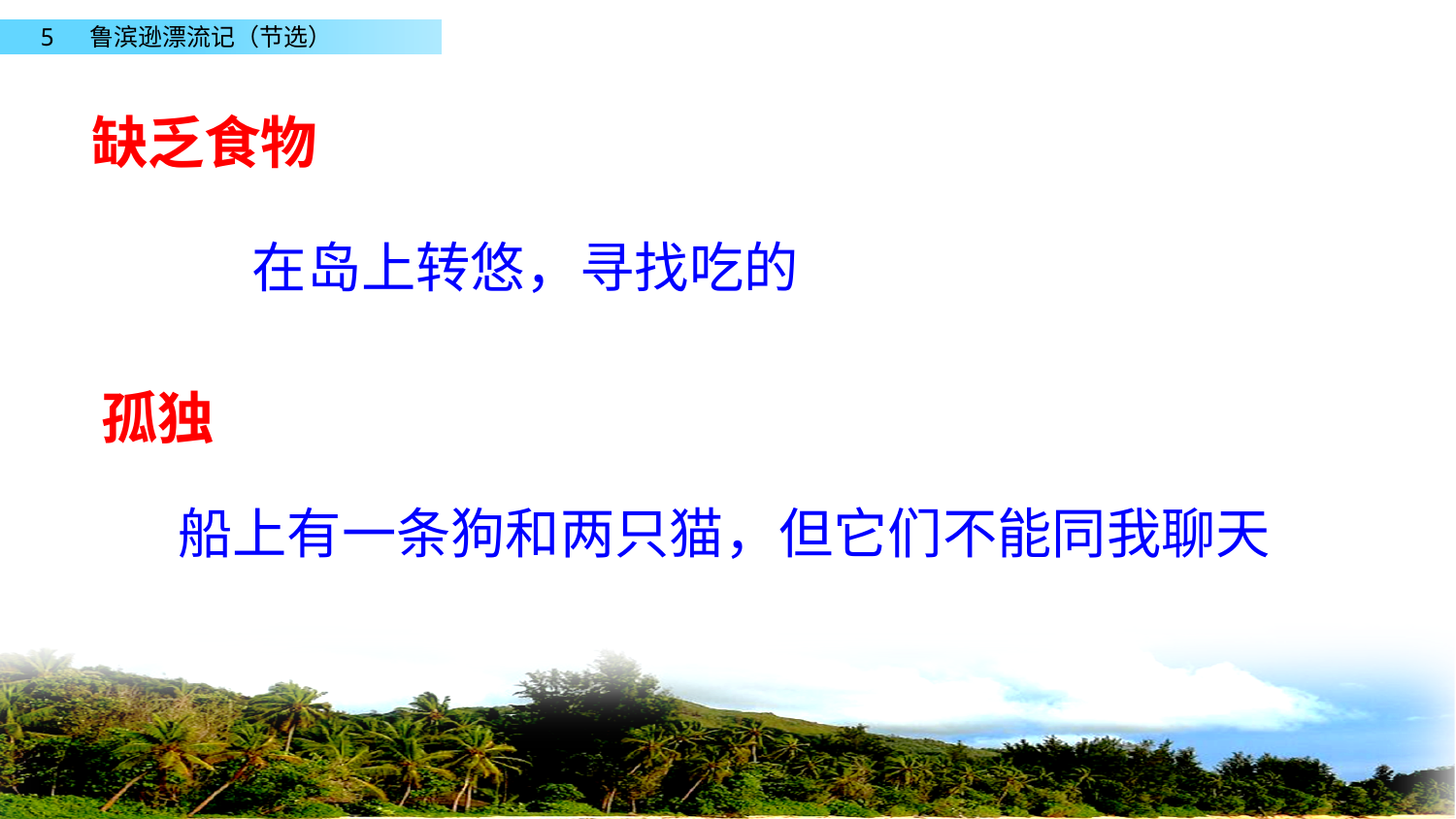

缺乏食物
在岛上转悠，寻找吃的
孤独
船上有一条狗和两只猫，但它们不能同我聊天